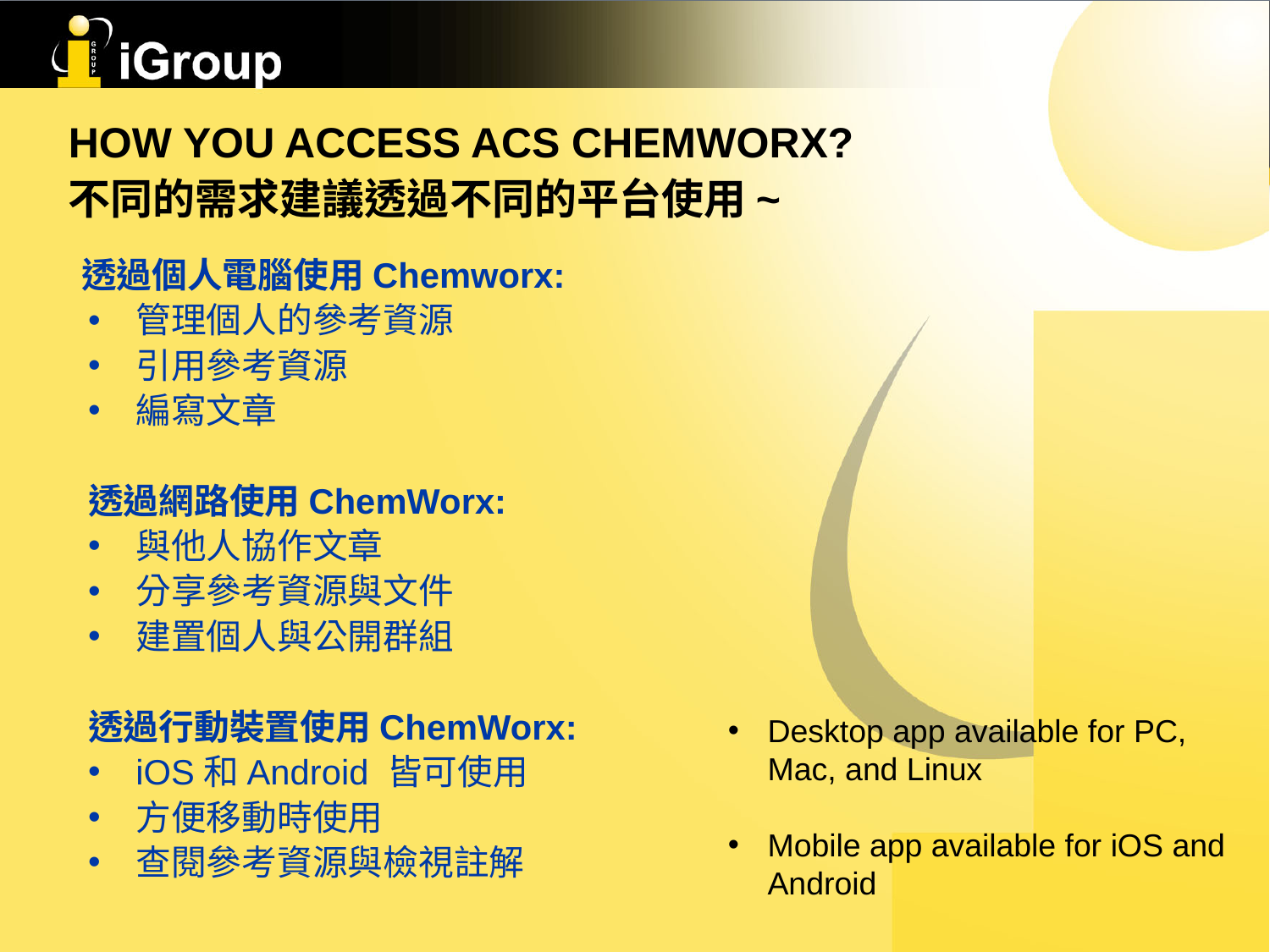

# How you access ACS ChemWorx? 不同的需求建議透過不同的平台使用~
      透過個人電腦使用Chemworx:
管理個人的參考資源
引用參考資源
編寫文章

透過網路使用ChemWorx:
與他人協作文章
分享參考資源與文件
建置個人與公開群組

透過行動裝置使用ChemWorx:
iOS和Android 皆可使用
方便移動時使用
查閱參考資源與檢視註解

Desktop app available for PC, Mac, and Linux

Mobile app available for iOS and Android